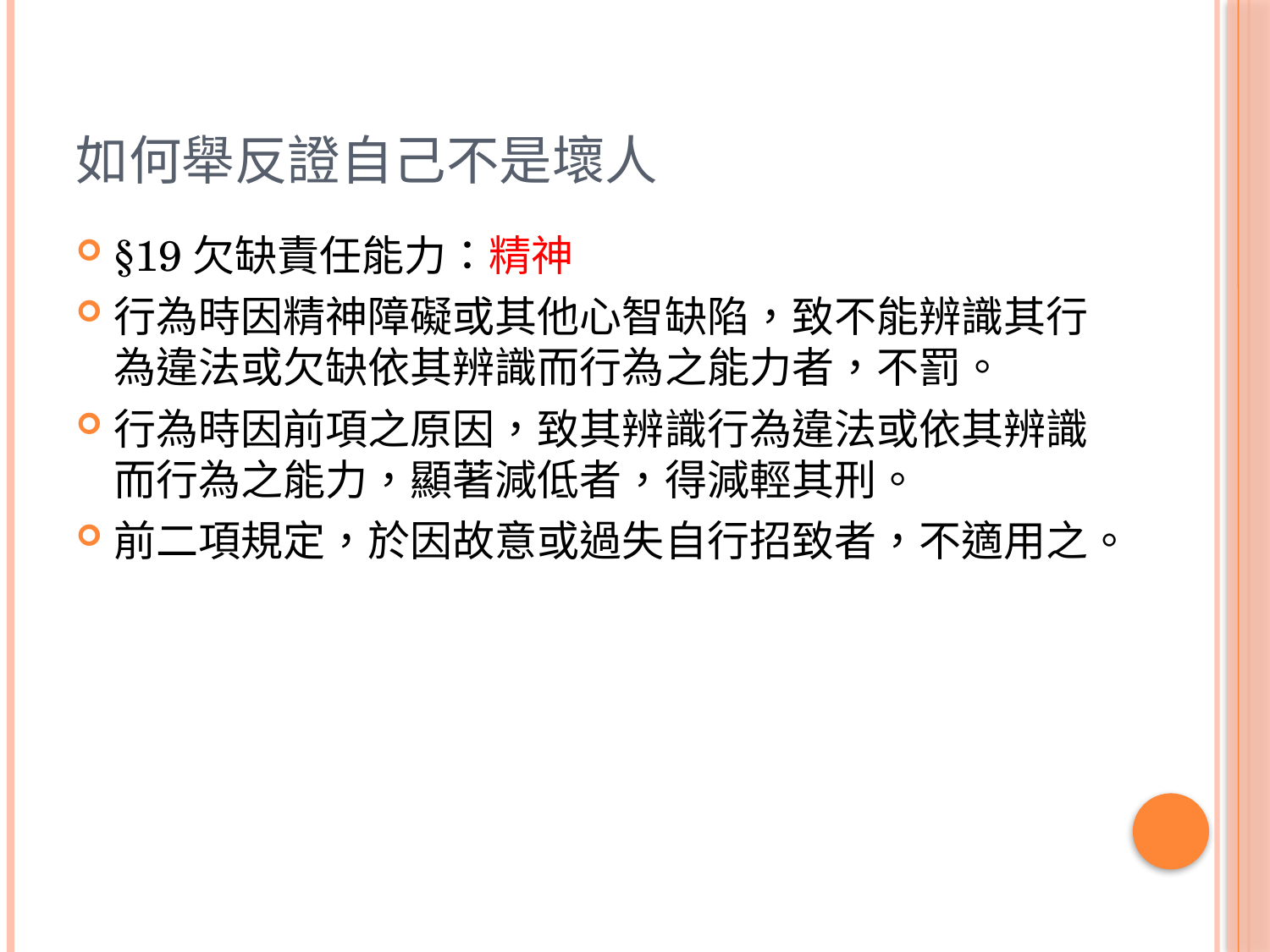

# 如何舉反證自己不是壞人
§19欠缺責任能力：精神
行為時因精神障礙或其他心智缺陷，致不能辨識其行為違法或欠缺依其辨識而行為之能力者，不罰。
行為時因前項之原因，致其辨識行為違法或依其辨識而行為之能力，顯著減低者，得減輕其刑。
前二項規定，於因故意或過失自行招致者，不適用之。